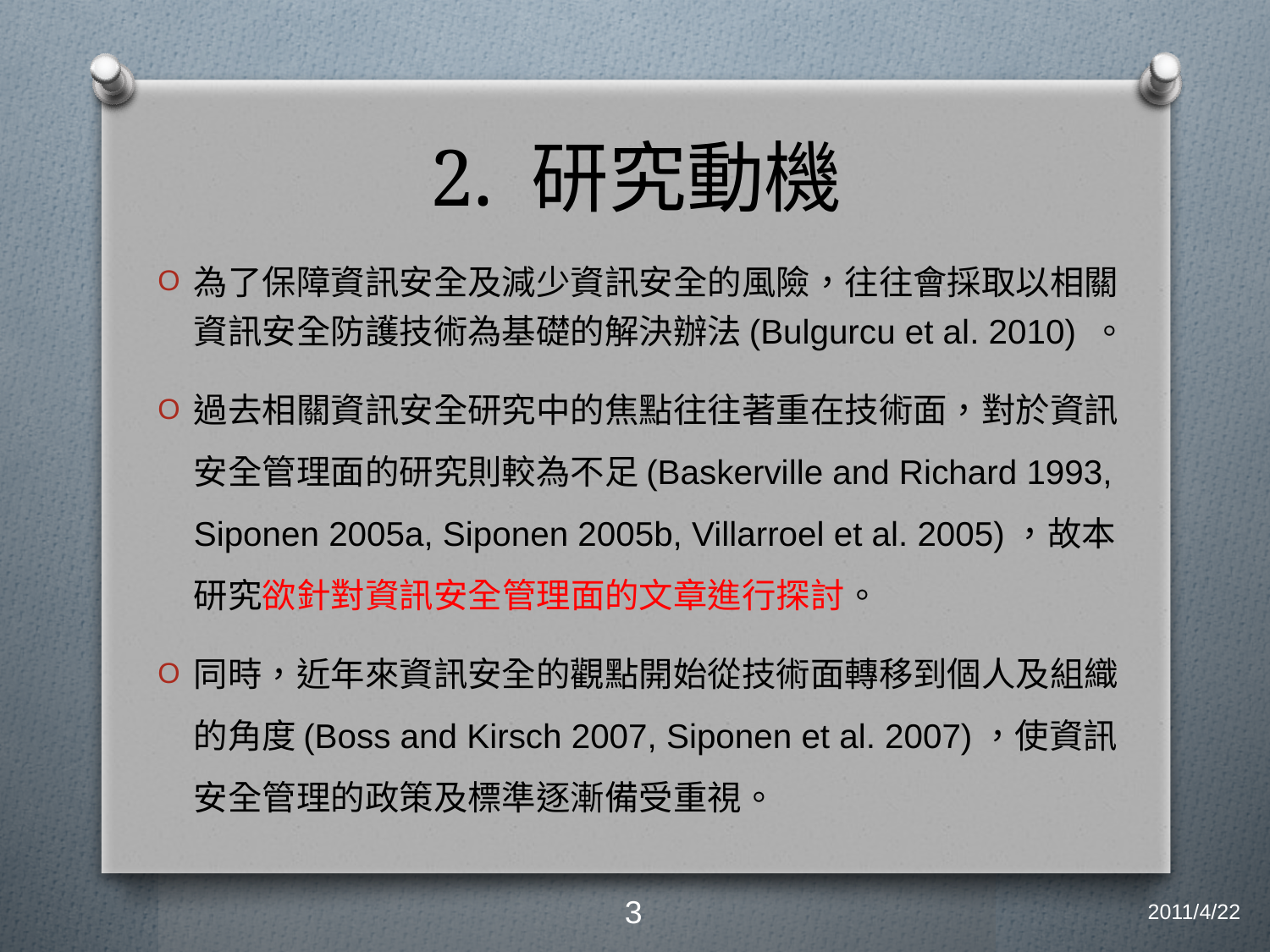

# 2. 研究動機
為了保障資訊安全及減少資訊安全的風險，往往會採取以相關資訊安全防護技術為基礎的解決辦法(Bulgurcu et al. 2010) 。
過去相關資訊安全研究中的焦點往往著重在技術面，對於資訊安全管理面的研究則較為不足(Baskerville and Richard 1993, Siponen 2005a, Siponen 2005b, Villarroel et al. 2005)，故本研究欲針對資訊安全管理面的文章進行探討。
同時，近年來資訊安全的觀點開始從技術面轉移到個人及組織的角度(Boss and Kirsch 2007, Siponen et al. 2007)，使資訊安全管理的政策及標準逐漸備受重視。
3
2011/4/22